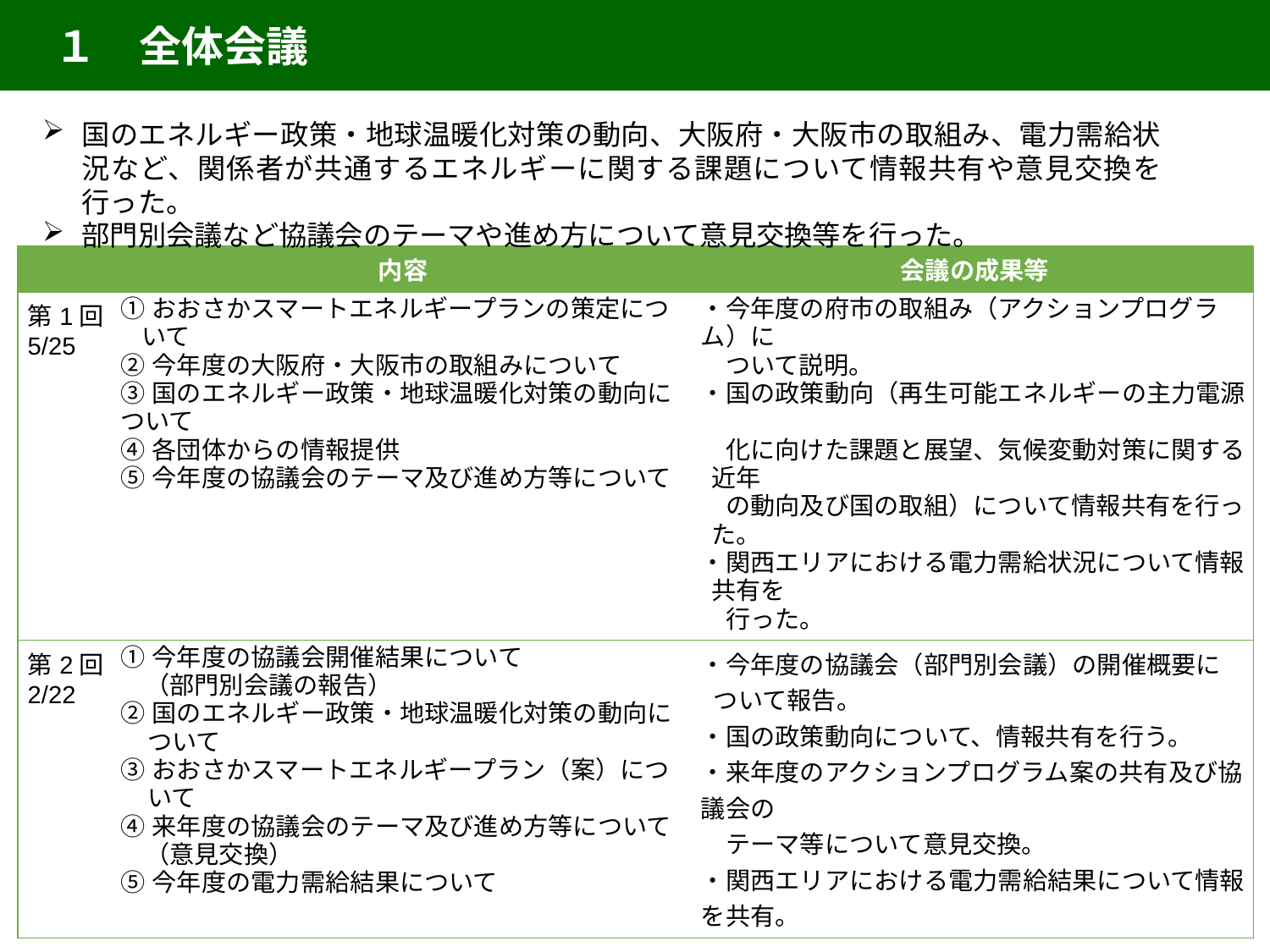

１　全体会議
国のエネルギー政策・地球温暖化対策の動向、大阪府・大阪市の取組み、電力需給状況など、関係者が共通するエネルギーに関する課題について情報共有や意見交換を行った。
部門別会議など協議会のテーマや進め方について意見交換等を行った。
|  | 内容 | 会議の成果等 |
| --- | --- | --- |
| 第1回 5/25 | ①おおさかスマートエネルギープランの策定について ②今年度の大阪府・大阪市の取組みについて ③国のエネルギー政策・地球温暖化対策の動向について ④各団体からの情報提供 ⑤今年度の協議会のテーマ及び進め方等について | ・今年度の府市の取組み（アクションプログラム）に 　ついて説明。 ・国の政策動向（再生可能エネルギーの主力電源　 　化に向けた課題と展望、気候変動対策に関する近年 　の動向及び国の取組）について情報共有を行った。 ・関西エリアにおける電力需給状況について情報共有を 　行った。 |
| 第2回 2/22 | ①今年度の協議会開催結果について 　（部門別会議の報告） ②国のエネルギー政策・地球温暖化対策の動向について ③おおさかスマートエネルギープラン（案）について ④来年度の協議会のテーマ及び進め方等について 　（意見交換） ⑤今年度の電力需給結果について | ・今年度の協議会（部門別会議）の開催概要に ついて報告。 ・国の政策動向について、情報共有を行う。 ・来年度のアクションプログラム案の共有及び協議会の 　テーマ等について意見交換。 ・関西エリアにおける電力需給結果について情報を共有。 |